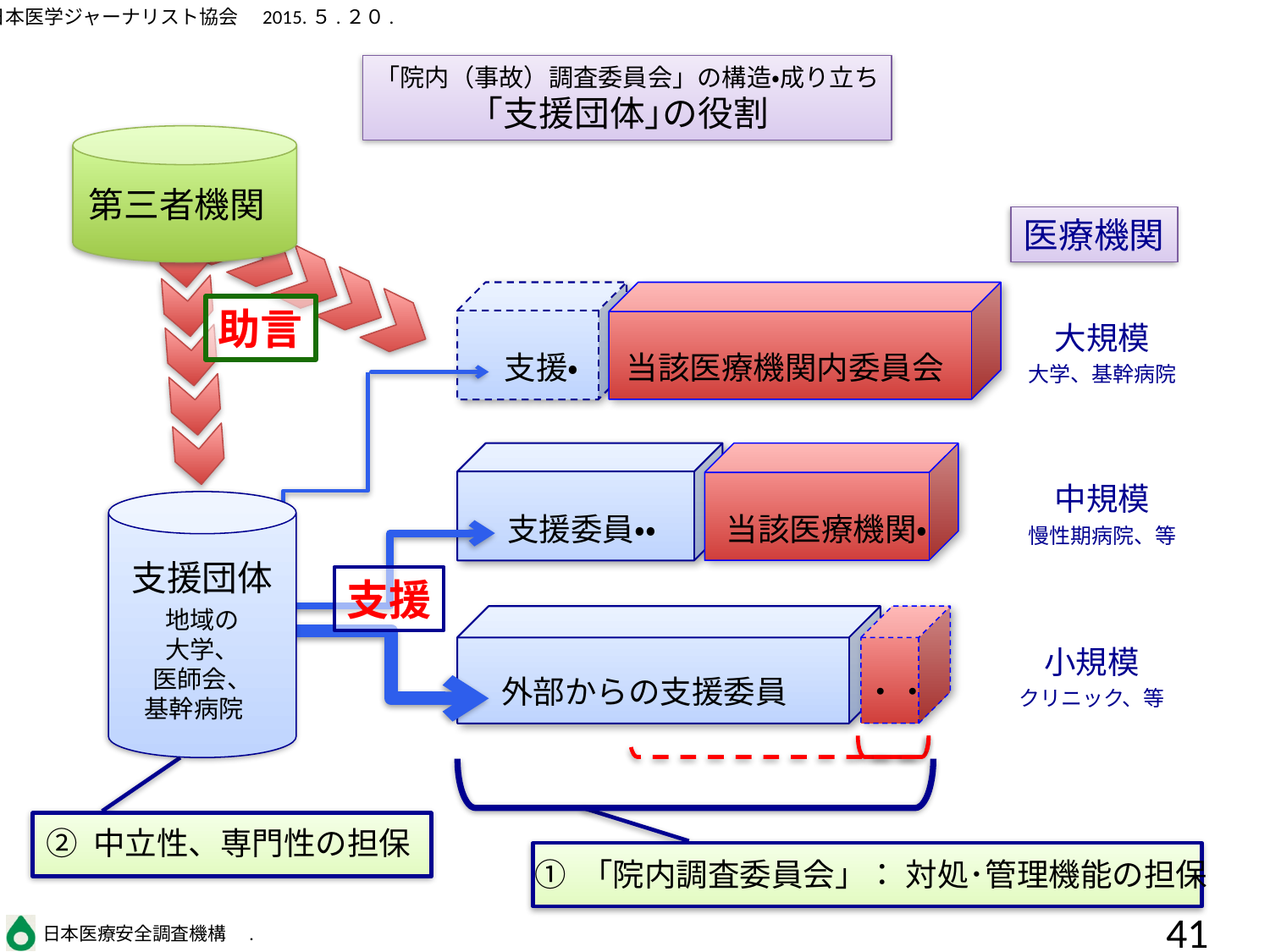

「院内（事故）調査委員会」の構造・成り立ち
｢支援団体｣の役割
第三者機関
医療機関

助言

支援・

支援委員・・

外部からの支援委員

当該医療機関内委員会

当該医療機関・

 ・・
大規模
大学、基幹病院
支援
中規模
慢性期病院、等
支援団体
地域の
大学、
医師会、
基幹病院
小規模
クリニック、等

① 「院内調査委員会」： 対処･管理機能の担保

② 中立性、専門性の担保